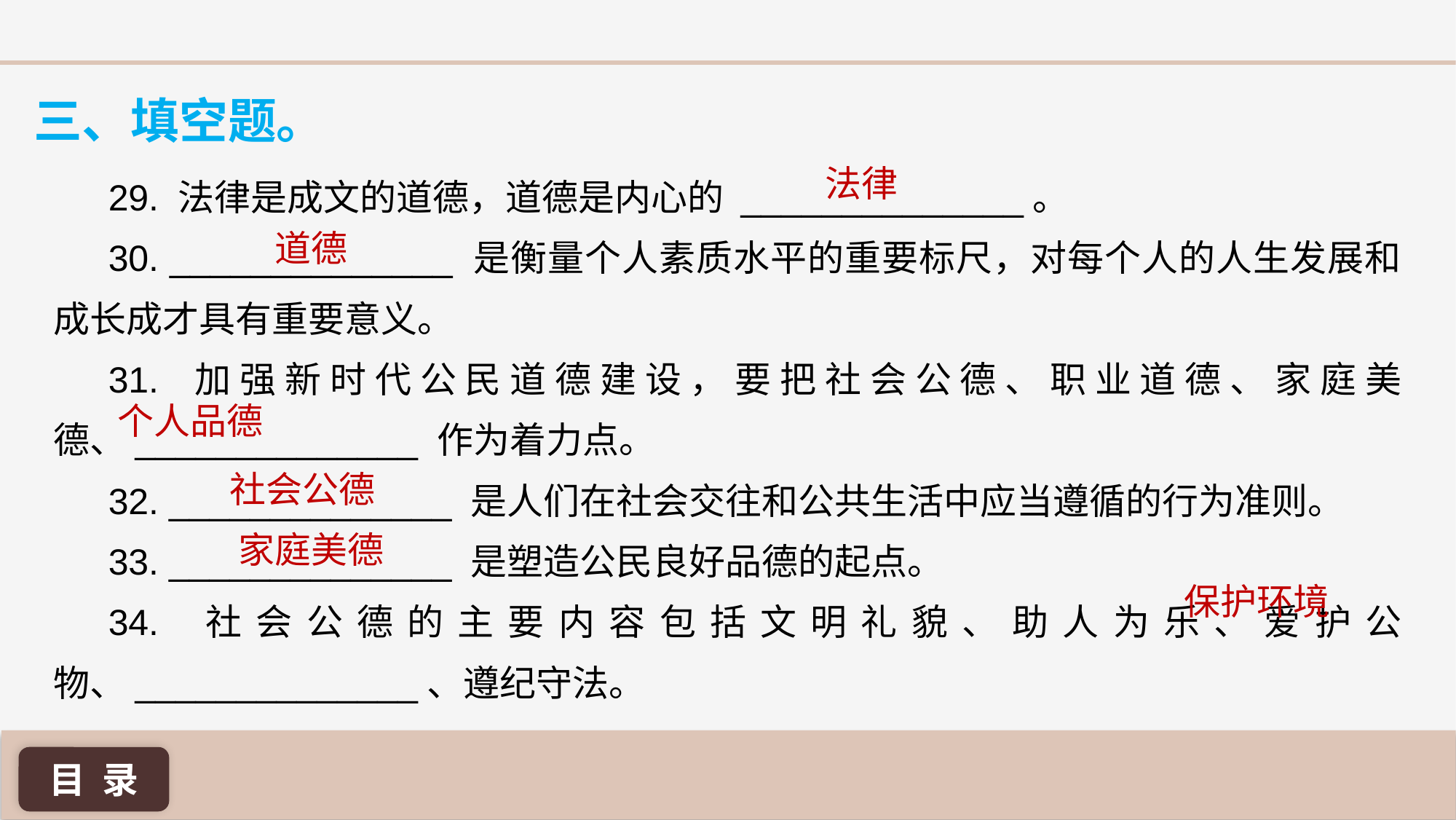

三、填空题。
法律
29. 法律是成文的道德，道德是内心的 ______________。
30. ______________ 是衡量个人素质水平的重要标尺，对每个人的人生发展和成长成才具有重要意义。
31. 加强新时代公民道德建设，要把社会公德、职业道德、家庭美德、______________ 作为着力点。
32. ______________ 是人们在社会交往和公共生活中应当遵循的行为准则。
33. ______________ 是塑造公民良好品德的起点。
34. 社会公德的主要内容包括文明礼貌、助人为乐、爱护公物、______________、遵纪守法。
道德
个人品德
社会公德
家庭美德
保护环境